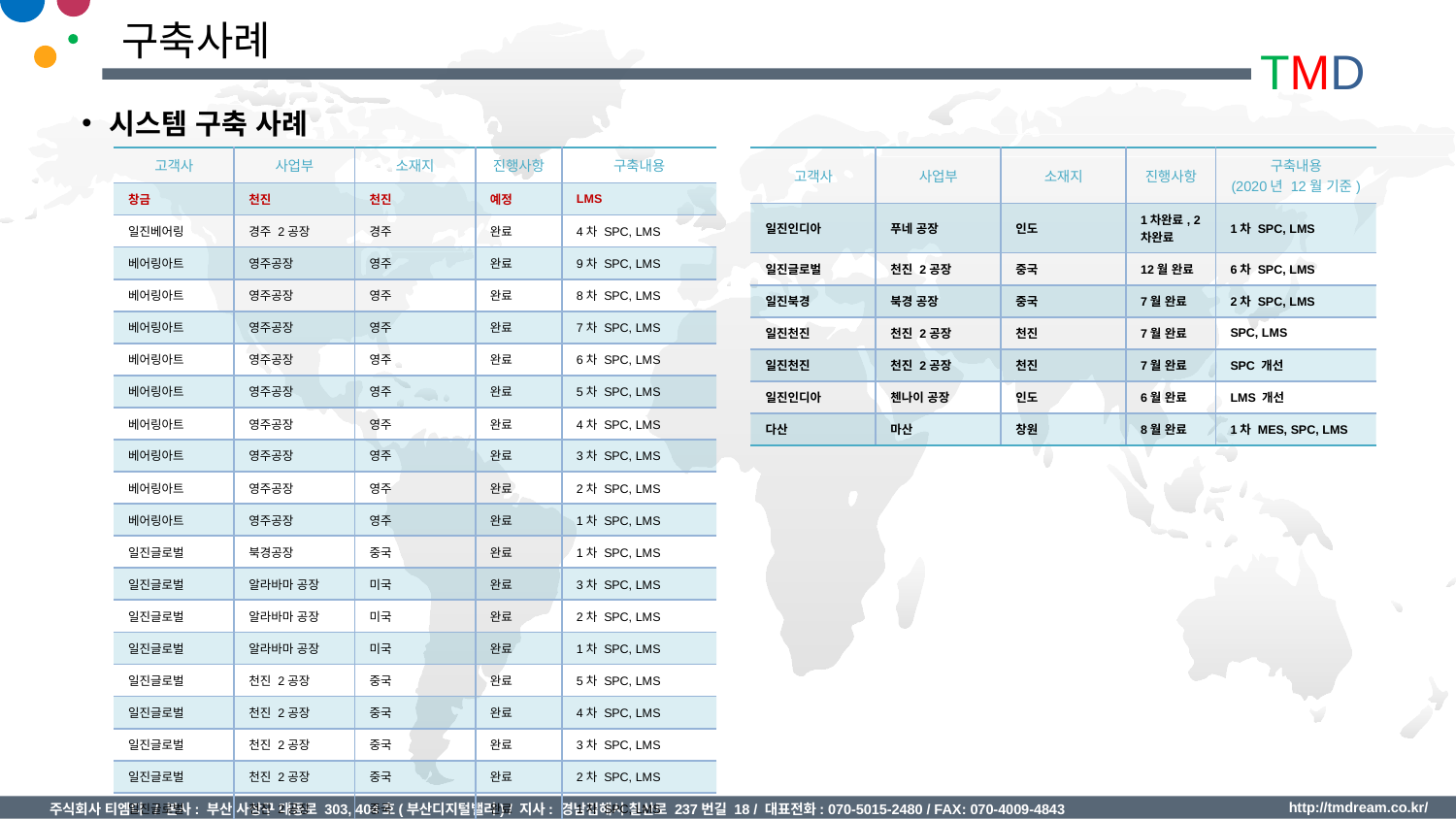

# 구축사례
시스템 구축 사례
| 고객사 | 사업부 | 소재지 | 진행사항 | 구축내용 |
| --- | --- | --- | --- | --- |
| 창금 | 천진 | 천진 | 예정 | LMS |
| 일진베어링 | 경주 2공장 | 경주 | 완료 | 4차 SPC, LMS |
| 베어링아트 | 영주공장 | 영주 | 완료 | 9차 SPC, LMS |
| 베어링아트 | 영주공장 | 영주 | 완료 | 8차 SPC, LMS |
| 베어링아트 | 영주공장 | 영주 | 완료 | 7차 SPC, LMS |
| 베어링아트 | 영주공장 | 영주 | 완료 | 6차 SPC, LMS |
| 베어링아트 | 영주공장 | 영주 | 완료 | 5차 SPC, LMS |
| 베어링아트 | 영주공장 | 영주 | 완료 | 4차 SPC, LMS |
| 베어링아트 | 영주공장 | 영주 | 완료 | 3차 SPC, LMS |
| 베어링아트 | 영주공장 | 영주 | 완료 | 2차 SPC, LMS |
| 베어링아트 | 영주공장 | 영주 | 완료 | 1차 SPC, LMS |
| 일진글로벌 | 북경공장 | 중국 | 완료 | 1차 SPC, LMS |
| 일진글로벌 | 알라바마 공장 | 미국 | 완료 | 3차 SPC, LMS |
| 일진글로벌 | 알라바마 공장 | 미국 | 완료 | 2차 SPC, LMS |
| 일진글로벌 | 알라바마 공장 | 미국 | 완료 | 1차 SPC, LMS |
| 일진글로벌 | 천진 2공장 | 중국 | 완료 | 5차 SPC, LMS |
| 일진글로벌 | 천진 2공장 | 중국 | 완료 | 4차 SPC, LMS |
| 일진글로벌 | 천진 2공장 | 중국 | 완료 | 3차 SPC, LMS |
| 일진글로벌 | 천진 2공장 | 중국 | 완료 | 2차 SPC, LMS |
| 일진글로벌 | 천진 2공장 | 중국 | 완료 | 1차 SPC, LMS |
| 이원솔루텍 | 녹산공장 | 부산 | 완료 | 1차 LMS |
| 고객사 | 사업부 | 소재지 | 진행사항 | 구축내용 (2020년 12월 기준) |
| --- | --- | --- | --- | --- |
| 일진인디아 | 푸네 공장 | 인도 | 1차완료, 2차완료 | 1차 SPC, LMS |
| 일진글로벌 | 천진 2공장 | 중국 | 12월 완료 | 6차 SPC, LMS |
| 일진북경 | 북경 공장 | 중국 | 7월 완료 | 2차 SPC, LMS |
| 일진천진 | 천진 2공장 | 천진 | 7월 완료 | SPC, LMS |
| 일진천진 | 천진 2공장 | 천진 | 7월 완료 | SPC 개선 |
| 일진인디아 | 첸나이 공장 | 인도 | 6월 완료 | LMS 개선 |
| 다산 | 마산 | 창원 | 8월 완료 | 1차 MES, SPC, LMS |